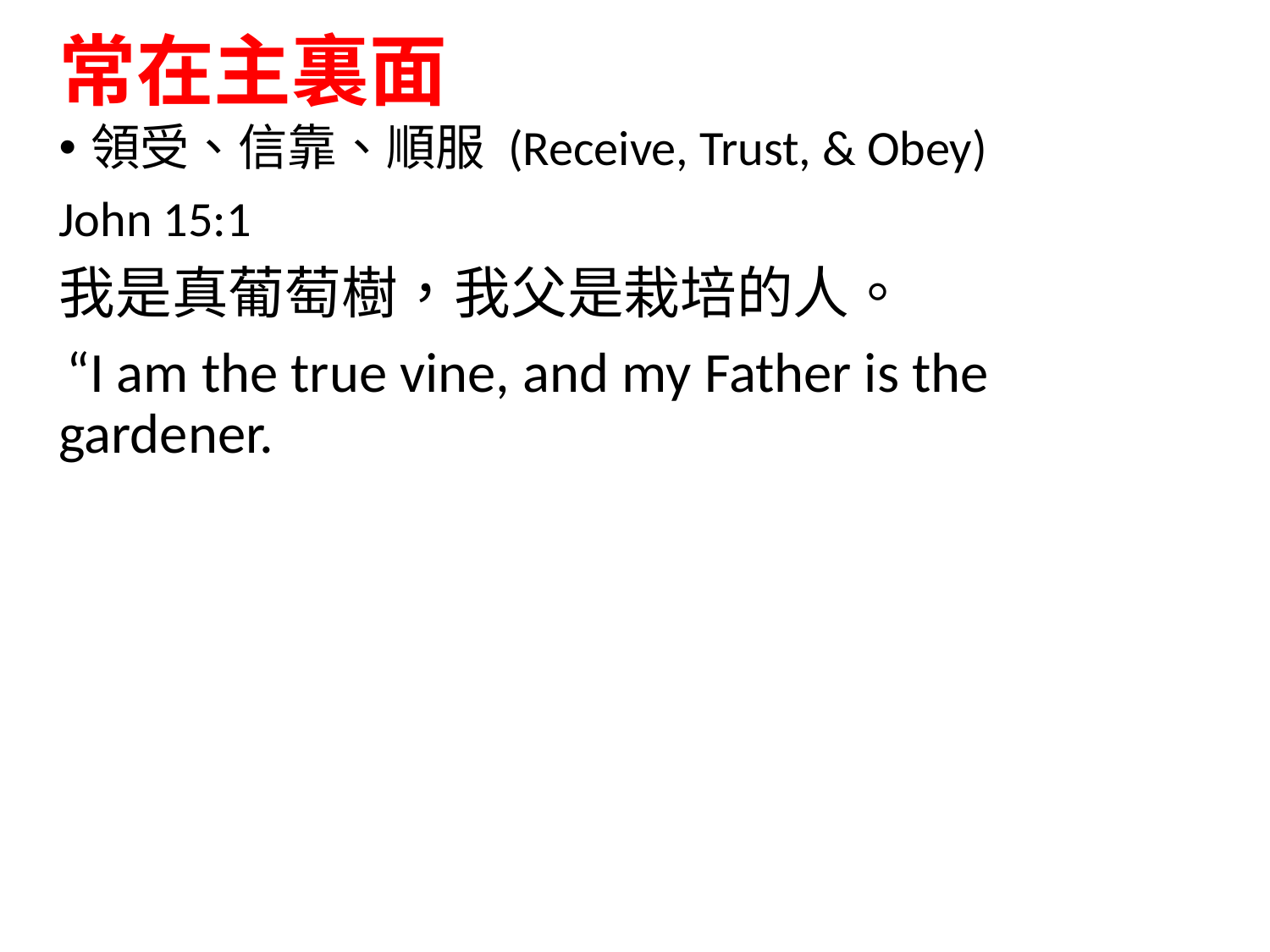

# 常在主裏面
領受、信靠、順服 (Receive, Trust, & Obey)
John 15:1
我是真葡萄樹，我父是栽培的人。
 “I am the true vine, and my Father is the gardener.